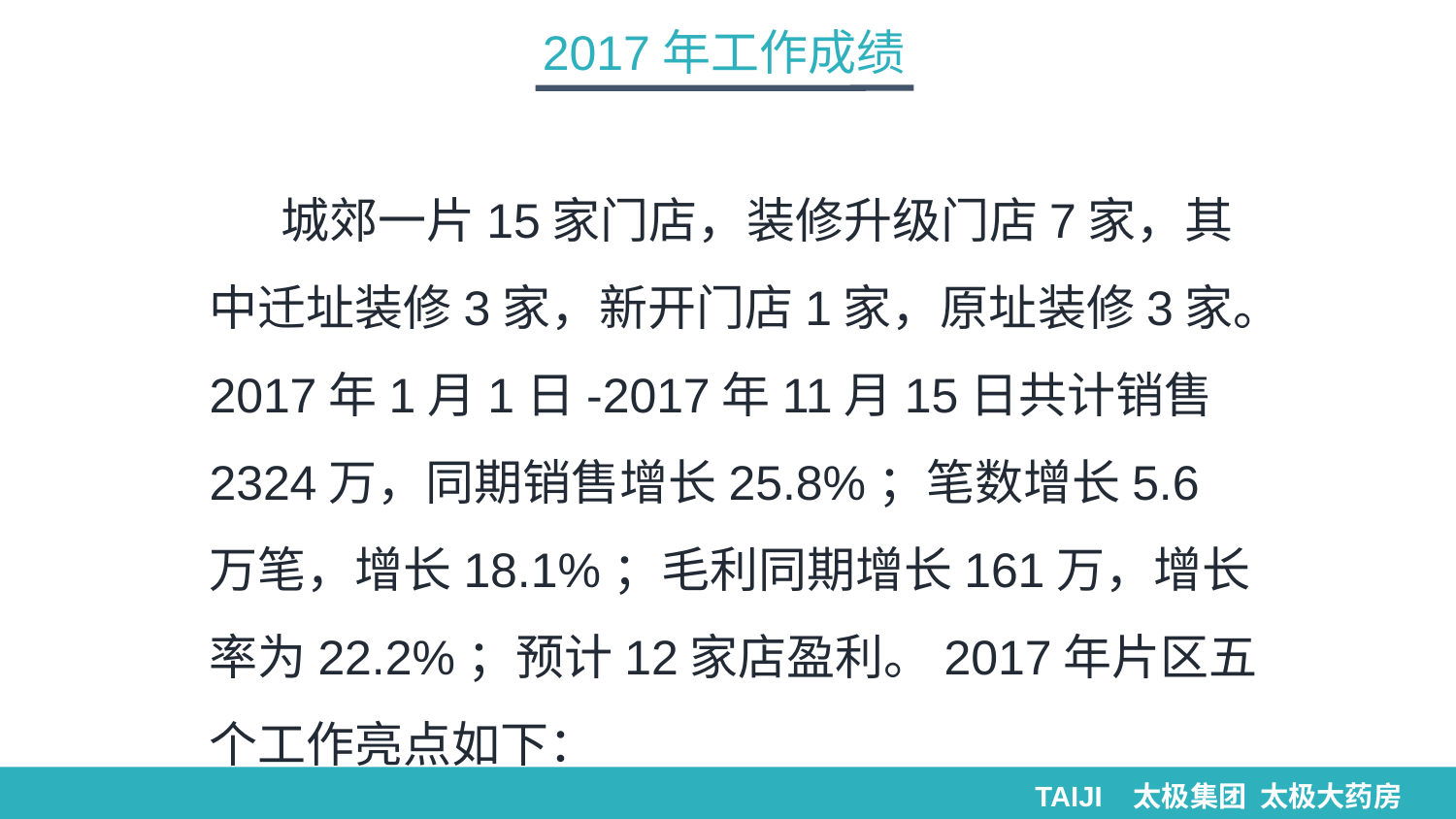

2017年工作成绩
城郊一片15家门店，装修升级门店7家，其中迁址装修3家，新开门店1家，原址装修3家。2017年1月1日-2017年11月15日共计销售2324万，同期销售增长25.8%；笔数增长5.6万笔，增长18.1%；毛利同期增长161万，增长率为22.2%；预计12家店盈利。2017年片区五个工作亮点如下：

TAIJI   太极集团  太极大药房